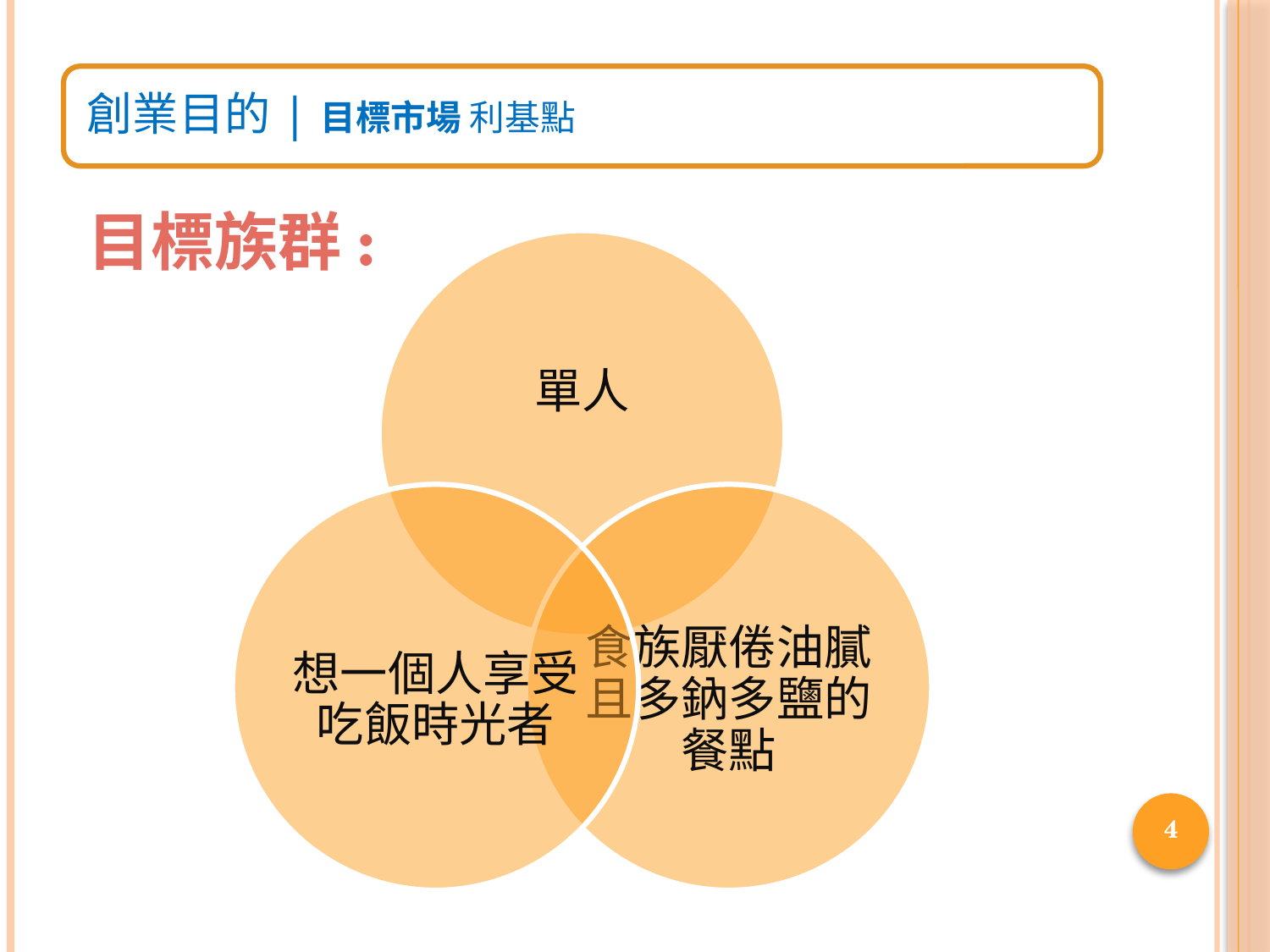

創業目的|目標市場 利基點
目標族群:
單人
食族厭倦油膩且多鈉多鹽的餐點
想一個人享受吃飯時光者
4